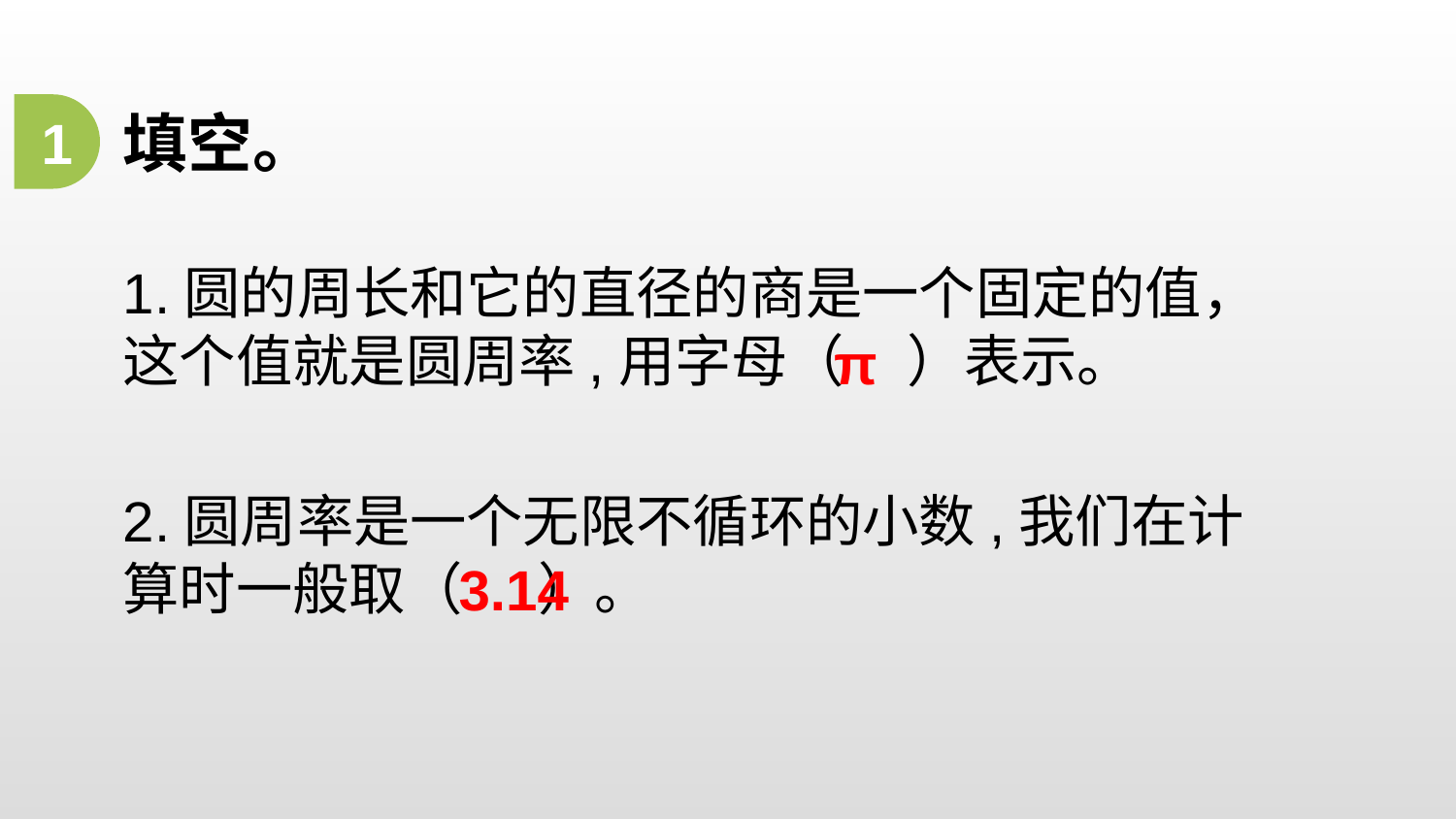

1
填空。
1.圆的周长和它的直径的商是一个固定的值，这个值就是圆周率,用字母（     ）表示。
π
2.圆周率是一个无限不循环的小数,我们在计算时一般取（      ）。
3.14